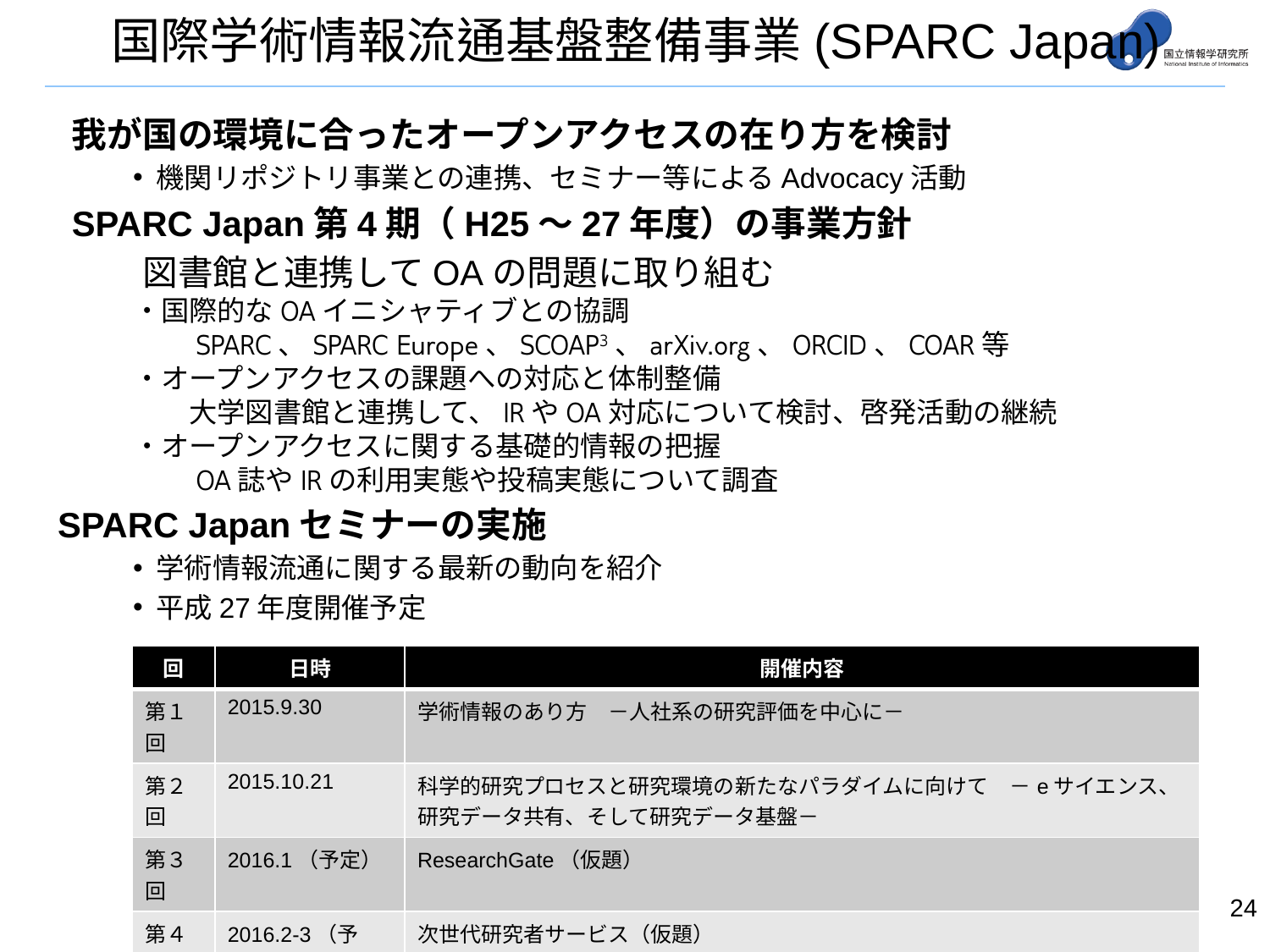

国際学術情報流通基盤整備事業(SPARC Japan)
我が国の環境に合ったオープンアクセスの在り方を検討
機関リポジトリ事業との連携、セミナー等によるAdvocacy活動
SPARC Japan第4期（H25～27年度）の事業方針
　　図書館と連携してOAの問題に取り組む
・国際的なOAイニシャティブとの協調
　　SPARC、SPARC Europe、SCOAP3、arXiv.org、ORCID、COAR等
・オープンアクセスの課題への対応と体制整備
　　大学図書館と連携して、IRやOA対応について検討、啓発活動の継続
・オープンアクセスに関する基礎的情報の把握
　　OA誌やIRの利用実態や投稿実態について調査
SPARC Japanセミナーの実施
学術情報流通に関する最新の動向を紹介
平成27年度開催予定

| 回 | 日時 | 開催内容 |
| --- | --- | --- |
| 第１回 | 2015.9.30 | 学術情報のあり方　－人社系の研究評価を中心に－ |
| 第２回 | 2015.10.21 | 科学的研究プロセスと研究環境の新たなパラダイムに向けて　－eサイエンス、研究データ共有、そして研究データ基盤－ |
| 第３回 | 2016.1（予定） | ResearchGate（仮題） |
| 第４回 | 2016.2-3（予定） | 次世代研究者サービス（仮題） |
24
24